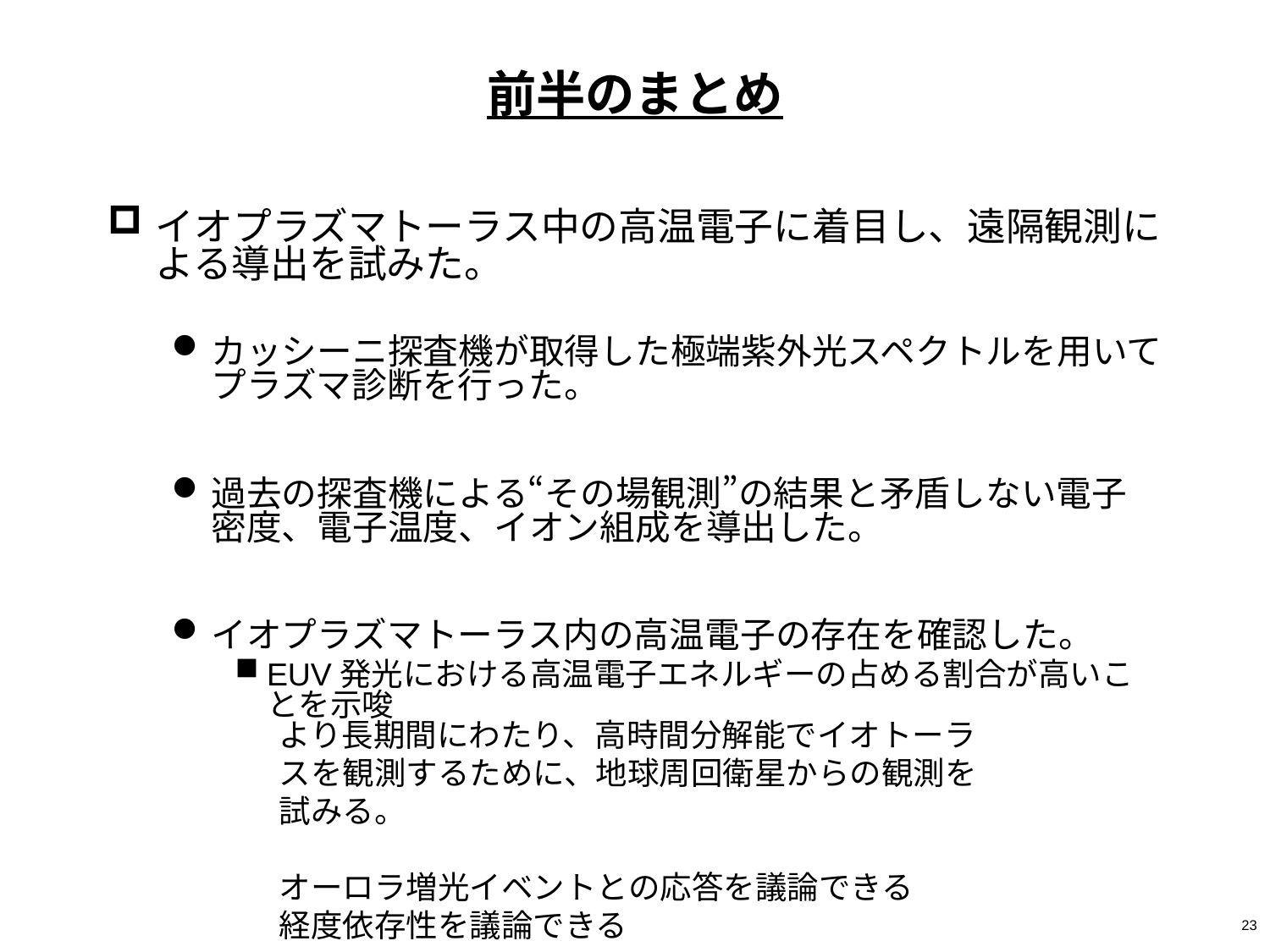

# 前半のまとめ
イオプラズマトーラス中の高温電子に着目し、遠隔観測による導出を試みた。

カッシーニ探査機が取得した極端紫外光スペクトルを用いてプラズマ診断を行った。

過去の探査機による“その場観測”の結果と矛盾しない電子密度、電子温度、イオン組成を導出した。

イオプラズマトーラス内の高温電子の存在を確認した。
EUV発光における高温電子エネルギーの占める割合が高いことを示唆
より長期間にわたり、高時間分解能でイオトーラスを観測するために、地球周回衛星からの観測を試みる。

オーロラ増光イベントとの応答を議論できる
経度依存性を議論できる
23